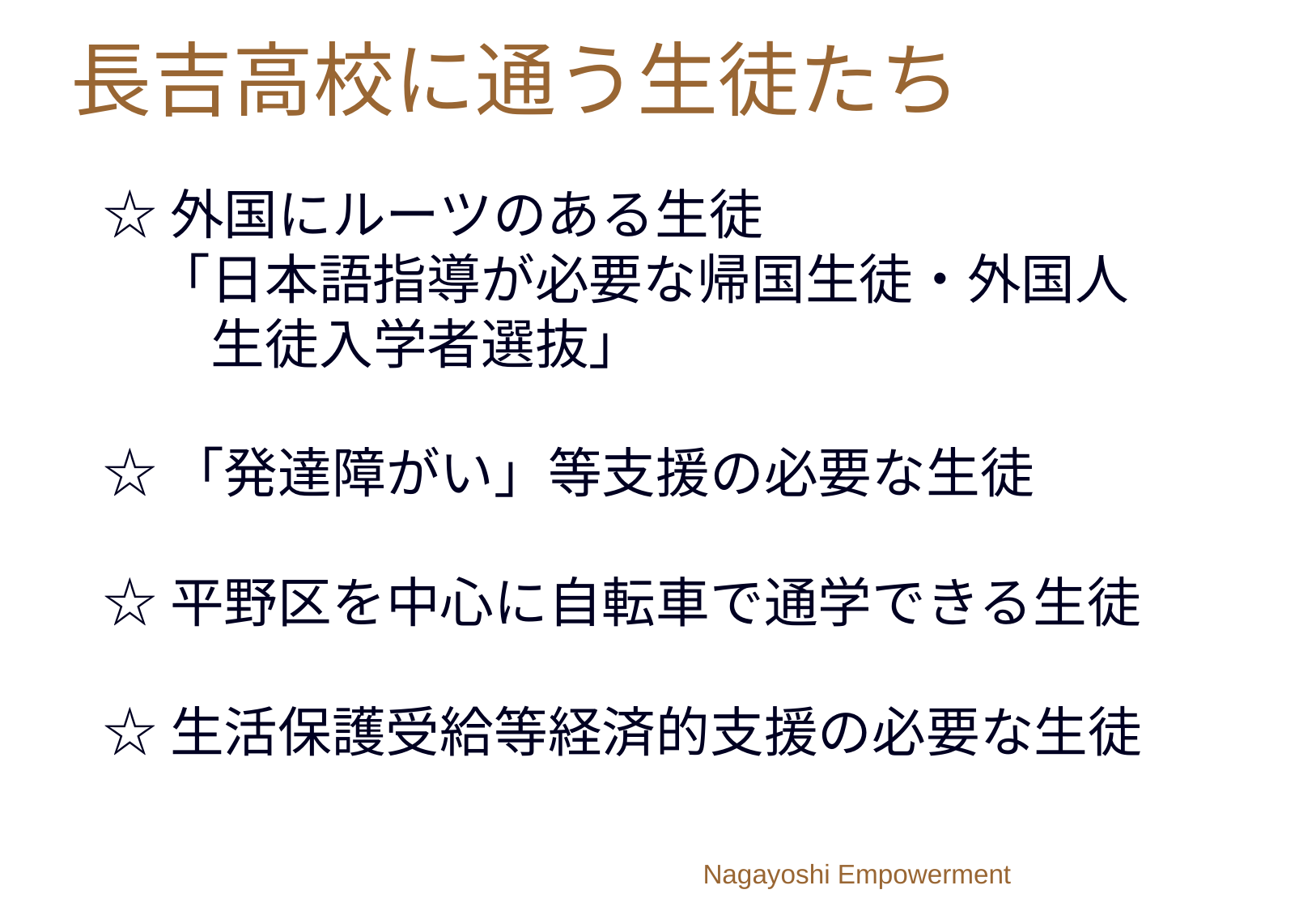

# 長吉高校に通う生徒たち
☆外国にルーツのある生徒
　「日本語指導が必要な帰国生徒・外国人
　　生徒入学者選抜」

☆「発達障がい」等支援の必要な生徒

☆平野区を中心に自転車で通学できる生徒

☆生活保護受給等経済的支援の必要な生徒
14